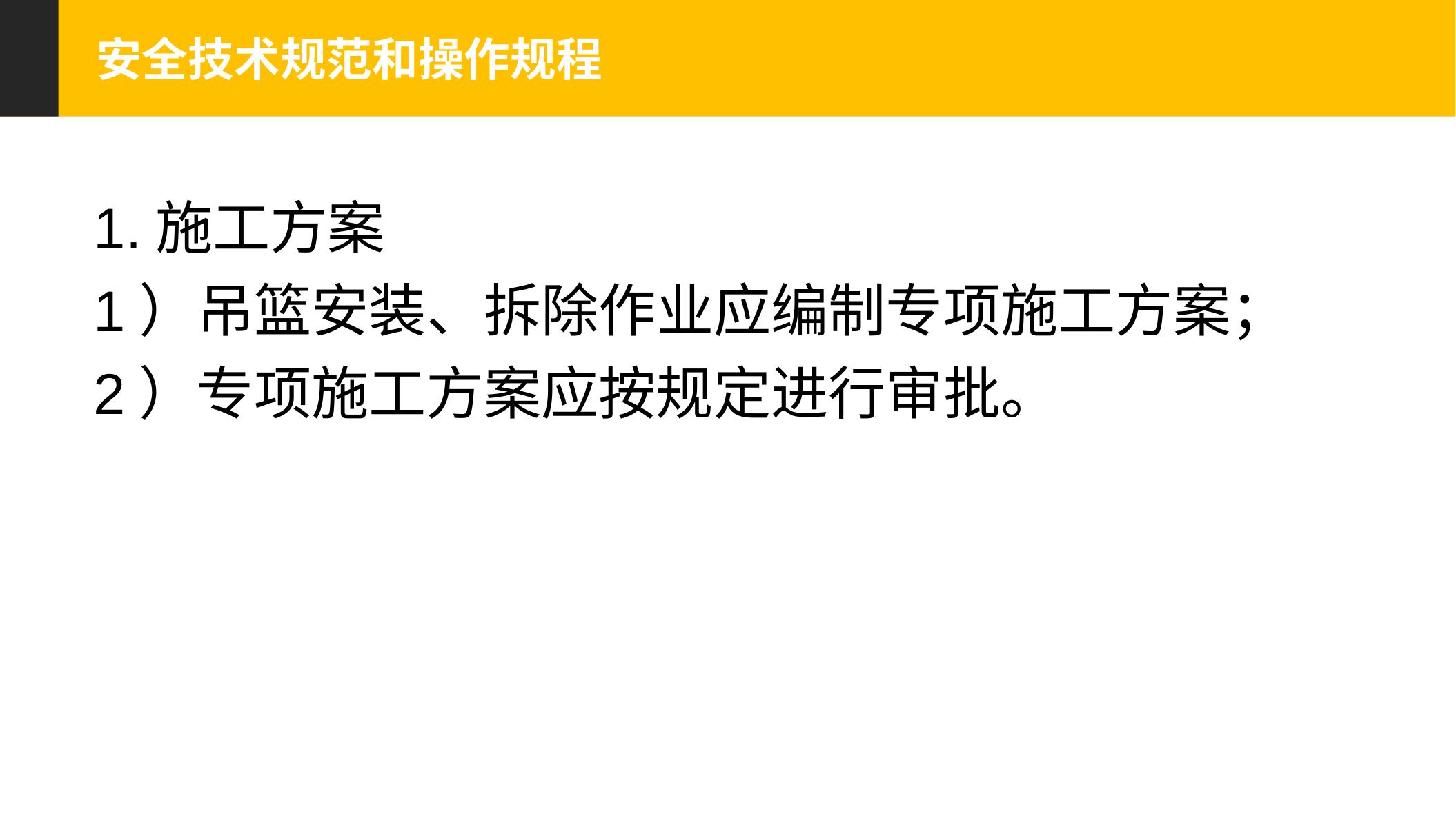

安全技术规范和操作规程
 1.施工方案
 1）吊篮安装、拆除作业应编制专项施工方案；
 2）专项施工方案应按规定进行审批。